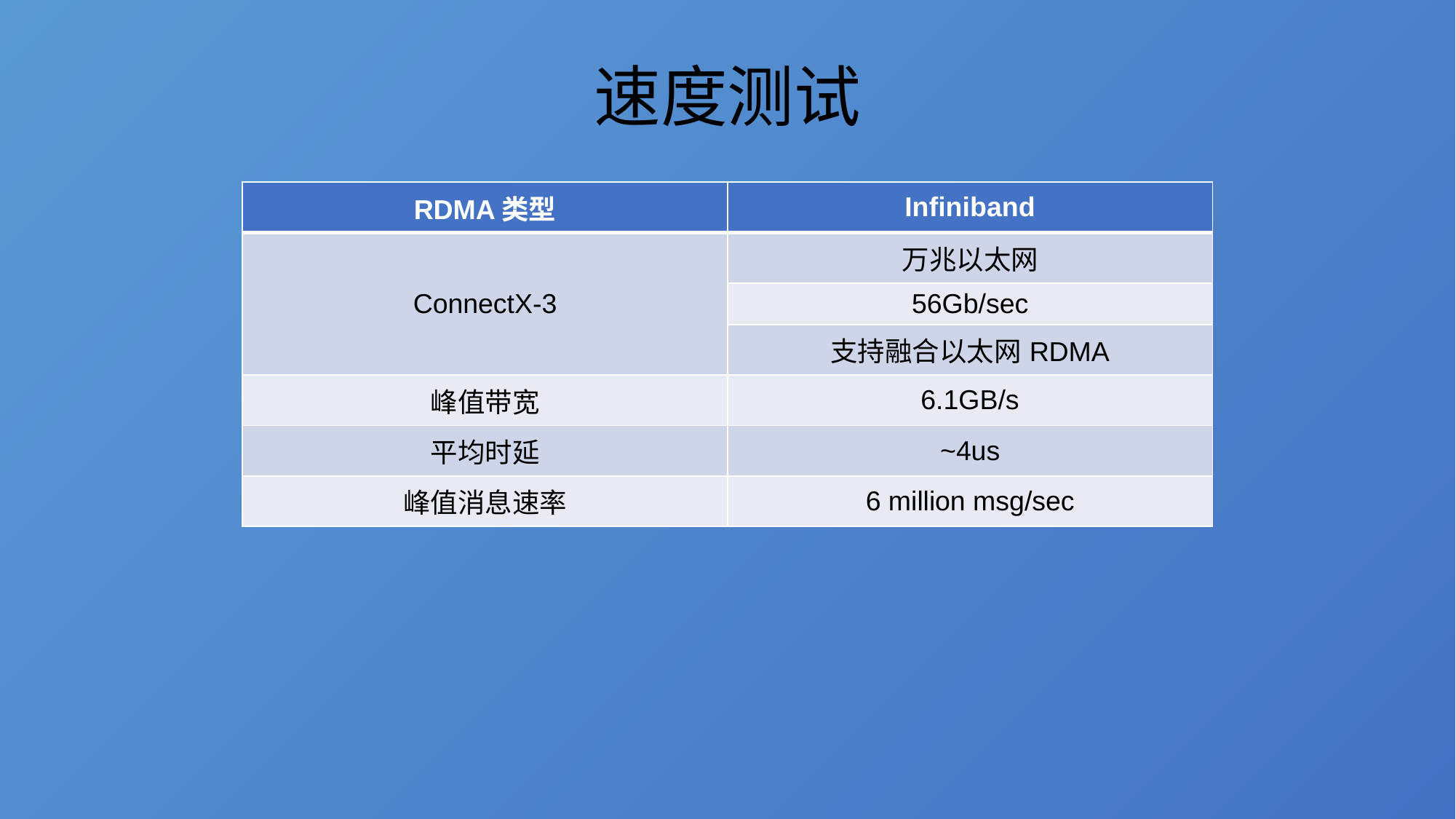

速度测试
| RDMA类型 | Infiniband |
| --- | --- |
| ConnectX-3 | 万兆以太网 |
|  | 56Gb/sec |
|  | 支持融合以太网RDMA |
| 峰值带宽 | 6.1GB/s |
| 平均时延 | ~4us |
| 峰值消息速率 | 6 million msg/sec |